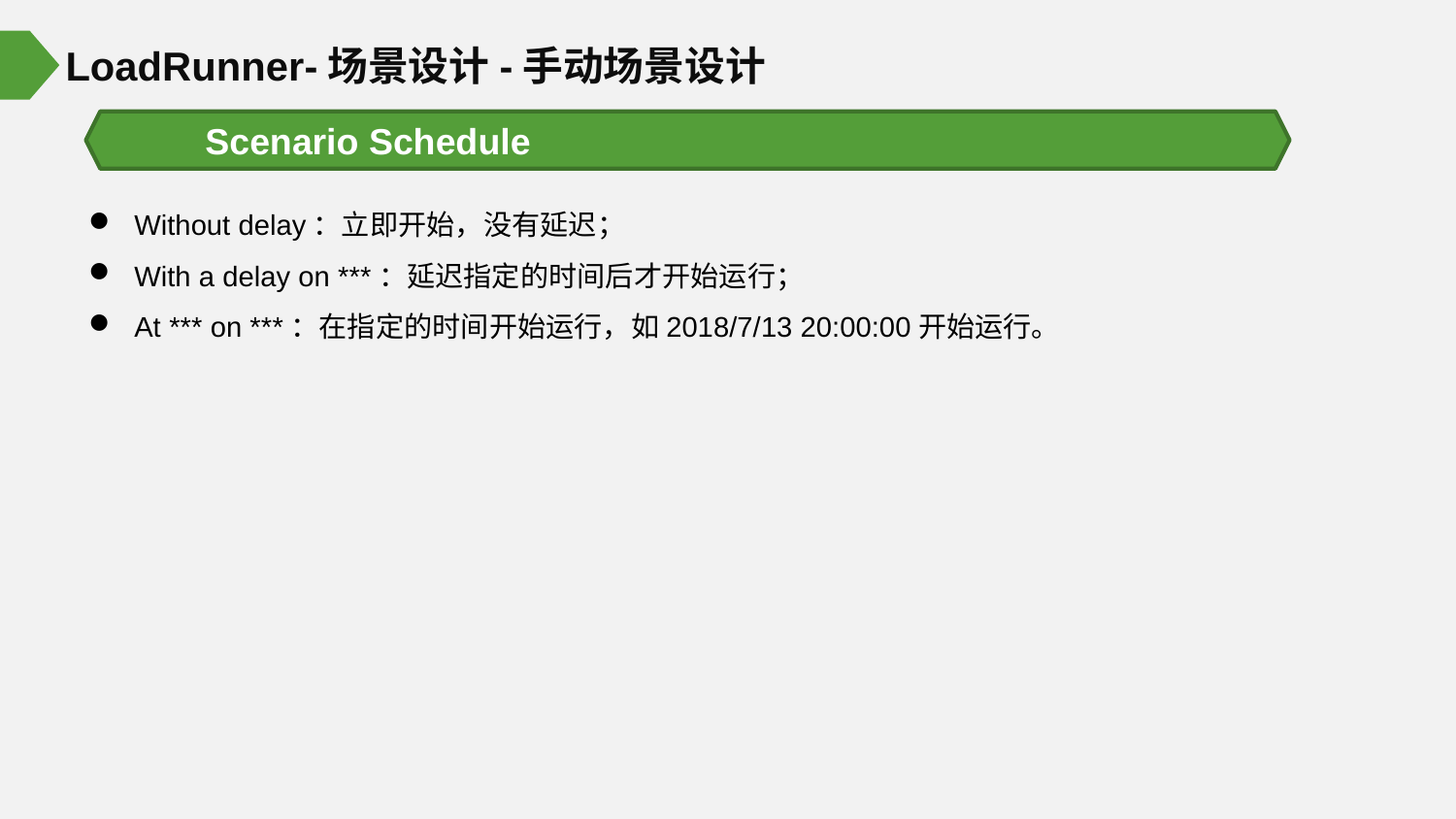

LoadRunner-场景设计-手动场景设计
Scenario Schedule
Without delay：立即开始，没有延迟；
With a delay on ***：延迟指定的时间后才开始运行；
At *** on ***：在指定的时间开始运行，如2018/7/13 20:00:00开始运行。